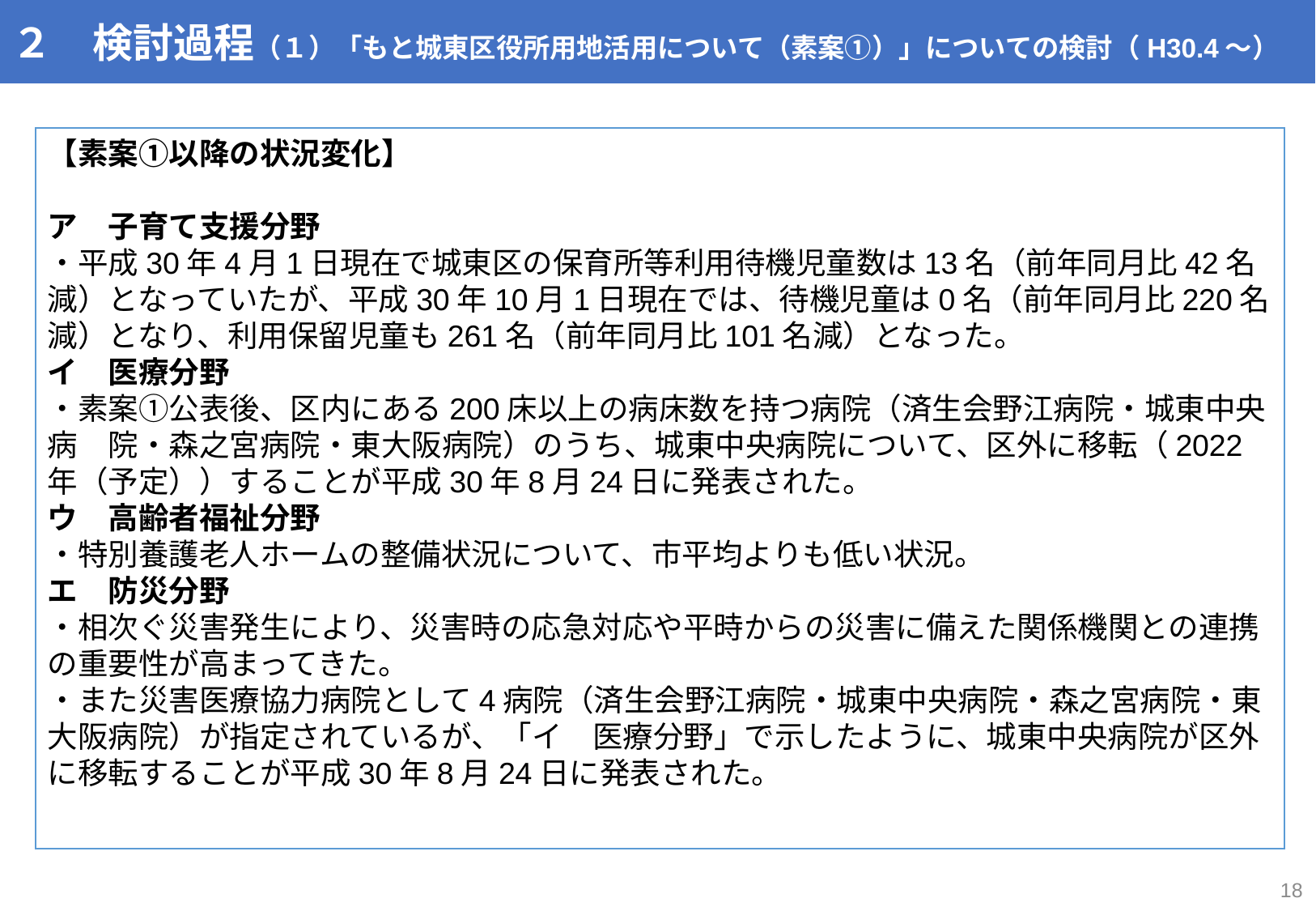

２　検討過程（１）「もと城東区役所用地活用について（素案①）」についての検討（H30.4～）
【素案①以降の状況変化】

ア　子育て支援分野
・平成30年4月1日現在で城東区の保育所等利用待機児童数は13名（前年同月比42名減）となっていたが、平成30年10月1日現在では、待機児童は0名（前年同月比220名減）となり、利用保留児童も261名（前年同月比101名減）となった。
イ　医療分野
・素案①公表後、区内にある200床以上の病床数を持つ病院（済生会野江病院・城東中央病　院・森之宮病院・東大阪病院）のうち、城東中央病院について、区外に移転（2022年（予定））することが平成30年8月24日に発表された。
ウ　高齢者福祉分野
・特別養護老人ホームの整備状況について、市平均よりも低い状況。
エ　防災分野
・相次ぐ災害発生により、災害時の応急対応や平時からの災害に備えた関係機関との連携の重要性が高まってきた。
・また災害医療協力病院として4病院（済生会野江病院・城東中央病院・森之宮病院・東大阪病院）が指定されているが、「イ　医療分野」で示したように、城東中央病院が区外に移転することが平成30年8月24日に発表された。

18